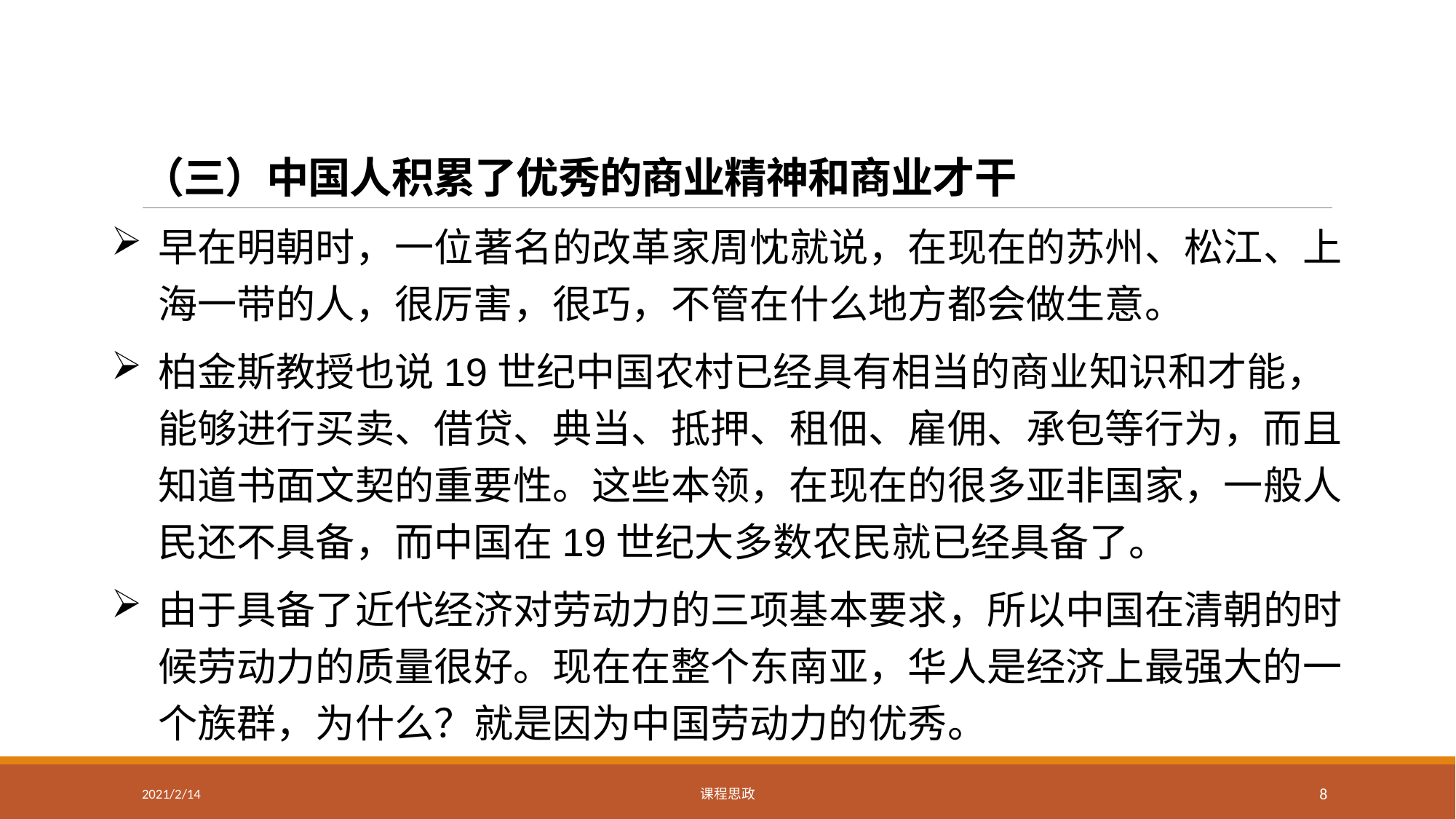

# （三）中国人积累了优秀的商业精神和商业才干
早在明朝时，一位著名的改革家周忱就说，在现在的苏州、松江、上海一带的人，很厉害，很巧，不管在什么地方都会做生意。
柏金斯教授也说19世纪中国农村已经具有相当的商业知识和才能，能够进行买卖、借贷、典当、抵押、租佃、雇佣、承包等行为，而且知道书面文契的重要性。这些本领，在现在的很多亚非国家，一般人民还不具备，而中国在19世纪大多数农民就已经具备了。
由于具备了近代经济对劳动力的三项基本要求，所以中国在清朝的时候劳动力的质量很好。现在在整个东南亚，华人是经济上最强大的一个族群，为什么？就是因为中国劳动力的优秀。
2021/2/14
课程思政
8